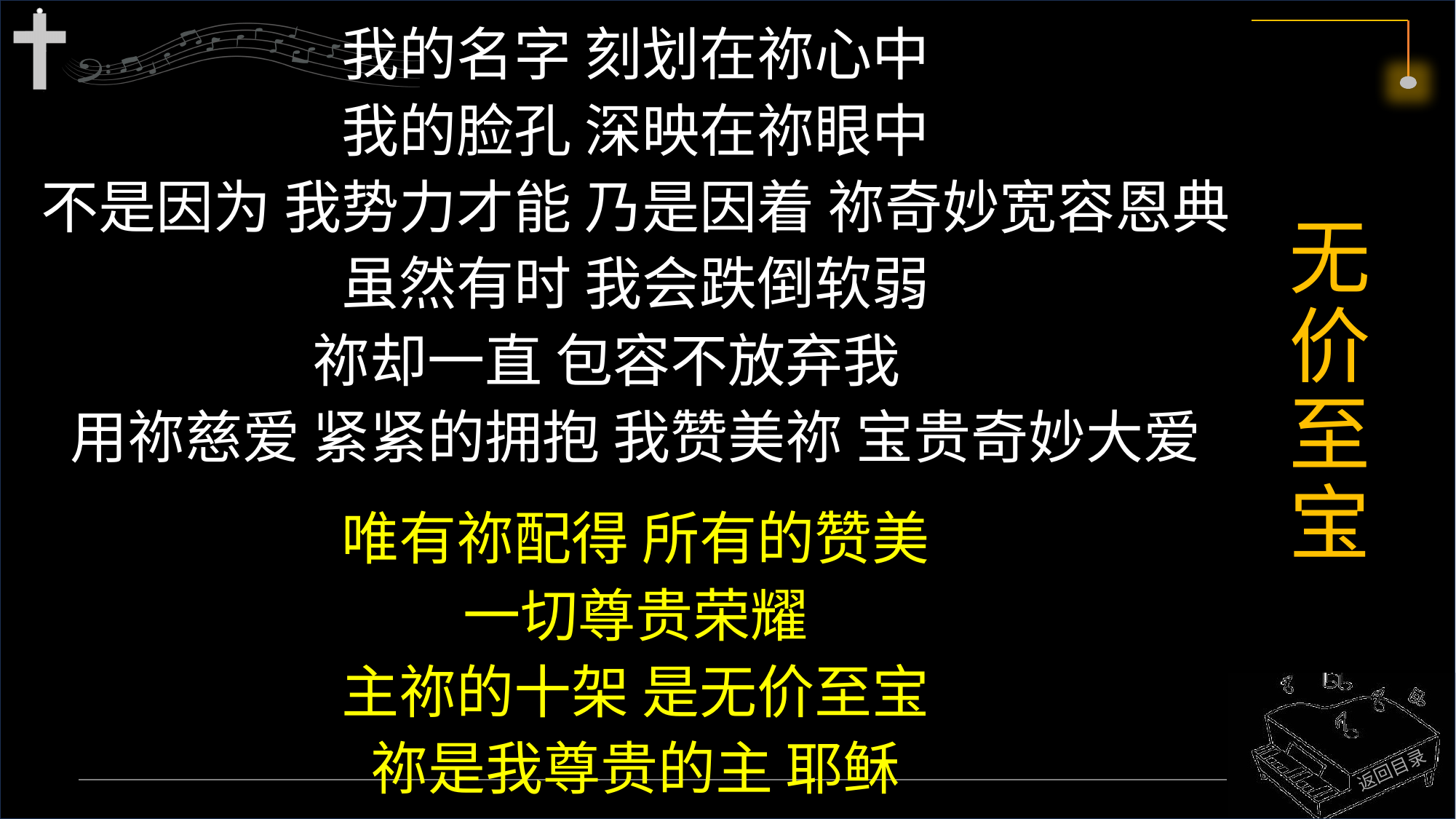

我的名字 刻划在祢心中
我的脸孔 深映在祢眼中
不是因为 我势力才能 乃是因着 祢奇妙宽容恩典
虽然有时 我会跌倒软弱
祢却一直 包容不放弃我
用祢慈爱 紧紧的拥抱 我赞美祢 宝贵奇妙大爱

唯有祢配得 所有的赞美
一切尊贵荣耀
主祢的十架 是无价至宝
祢是我尊贵的主 耶稣
# 无价至宝